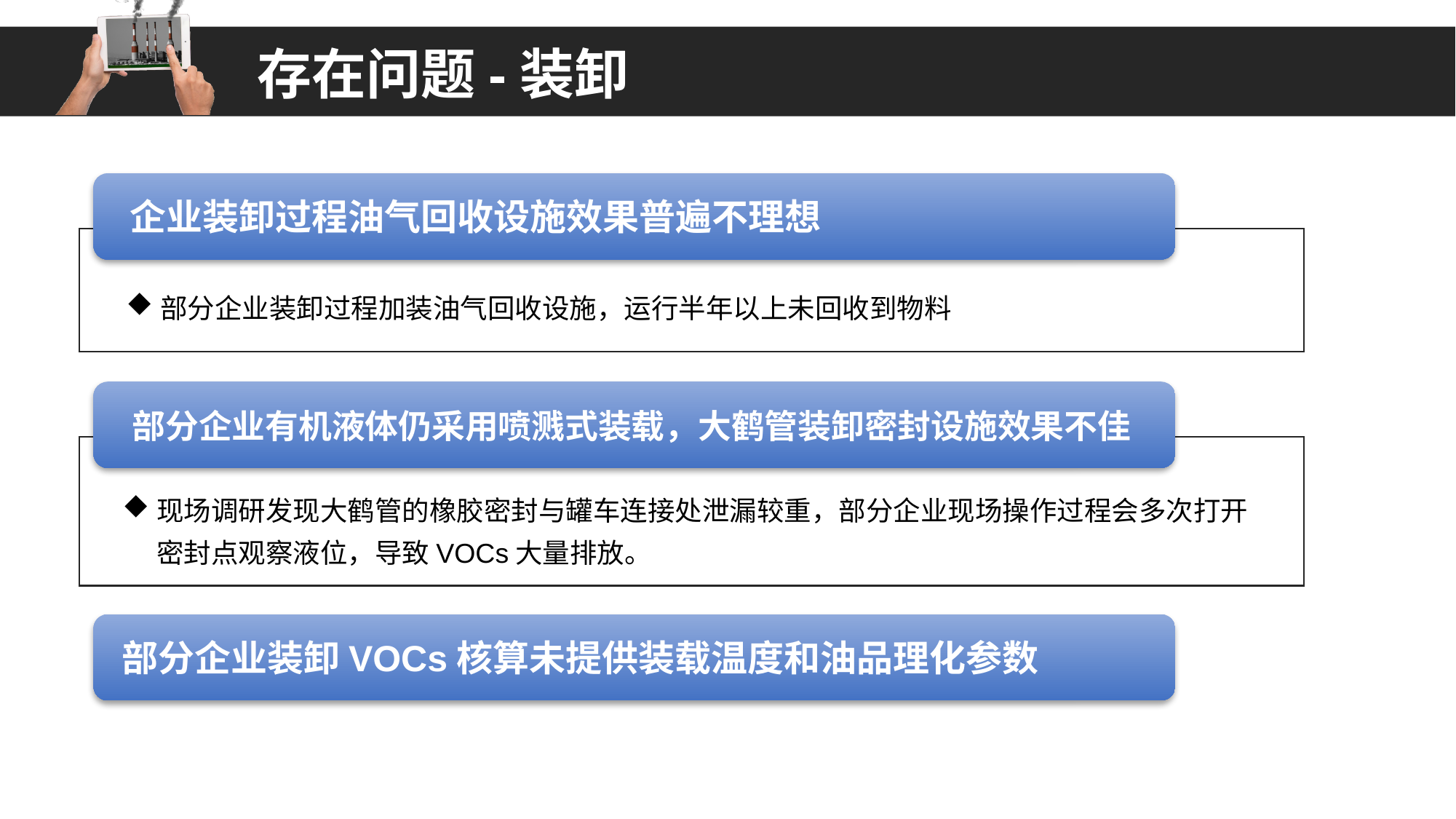

存在问题-装卸

企业装卸过程油气回收设施效果普遍不理想

部分企业装卸过程加装油气回收设施，运行半年以上未回收到物料

部分企业有机液体仍采用喷溅式装载，大鹤管装卸密封设施效果不佳

现场调研发现大鹤管的橡胶密封与罐车连接处泄漏较重，部分企业现场操作过程会多次打开密封点观察液位，导致VOCs大量排放。

部分企业装卸VOCs核算未提供装载温度和油品理化参数